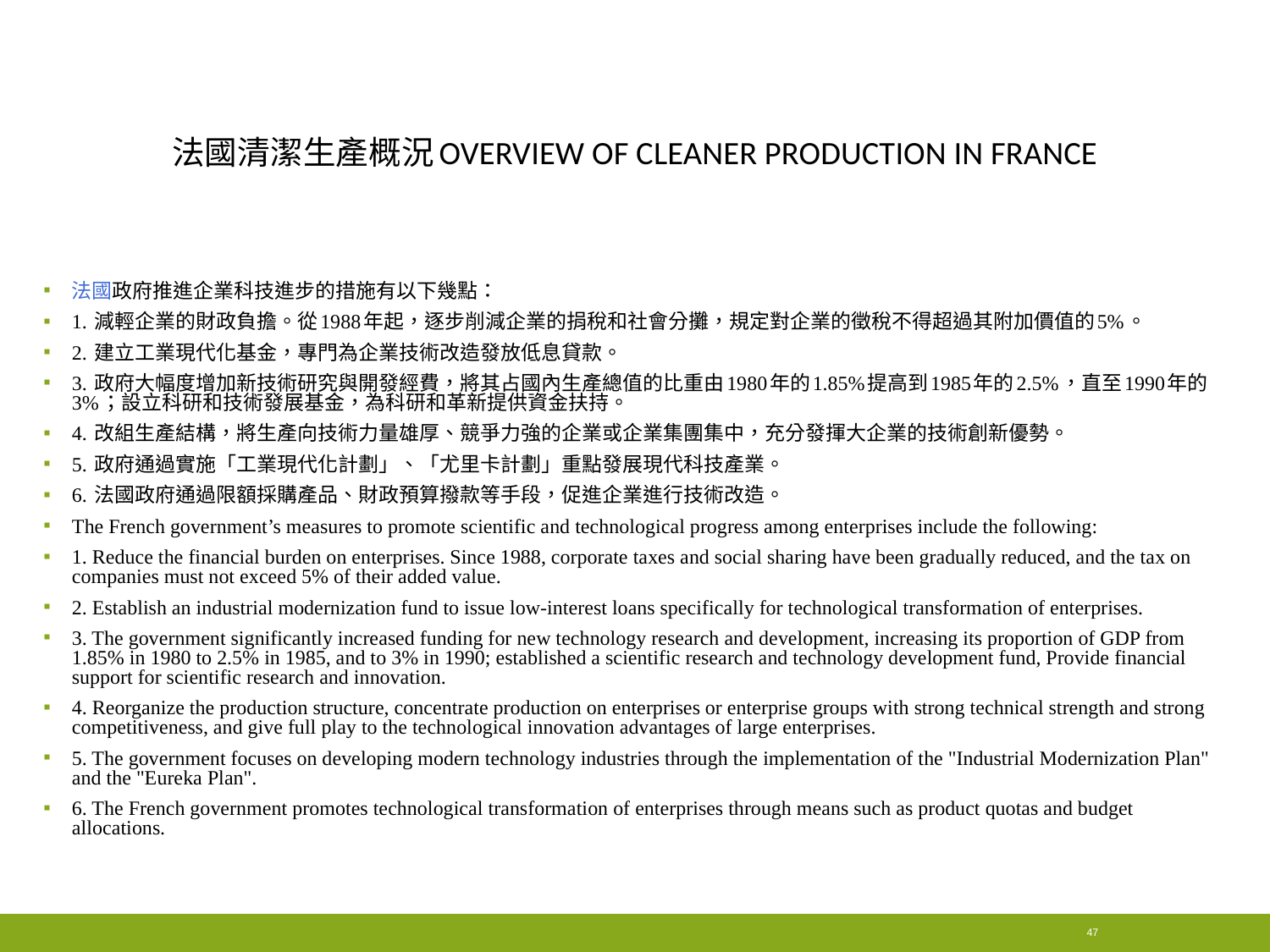

# 法國清潔生產概況Overview of cleaner production in France
法國政府推進企業科技進步的措施有以下幾點：
1. 減輕企業的財政負擔。從1988年起，逐步削減企業的捐稅和社會分攤，規定對企業的徵稅不得超過其附加價值的5%。
2. 建立工業現代化基金，專門為企業技術改造發放低息貸款。
3. 政府大幅度增加新技術研究與開發經費，將其占國內生產總值的比重由1980年的1.85%提高到1985年的2.5%，直至1990年的3%；設立科研和技術發展基金，為科研和革新提供資金扶持。
4. 改組生產結構，將生產向技術力量雄厚、競爭力強的企業或企業集團集中，充分發揮大企業的技術創新優勢。
5. 政府通過實施「工業現代化計劃」、「尤里卡計劃」重點發展現代科技產業。
6. 法國政府通過限額採購產品、財政預算撥款等手段，促進企業進行技術改造。
The French government’s measures to promote scientific and technological progress among enterprises include the following:
1. Reduce the financial burden on enterprises. Since 1988, corporate taxes and social sharing have been gradually reduced, and the tax on companies must not exceed 5% of their added value.
2. Establish an industrial modernization fund to issue low-interest loans specifically for technological transformation of enterprises.
3. The government significantly increased funding for new technology research and development, increasing its proportion of GDP from 1.85% in 1980 to 2.5% in 1985, and to 3% in 1990; established a scientific research and technology development fund, Provide financial support for scientific research and innovation.
4. Reorganize the production structure, concentrate production on enterprises or enterprise groups with strong technical strength and strong competitiveness, and give full play to the technological innovation advantages of large enterprises.
5. The government focuses on developing modern technology industries through the implementation of the "Industrial Modernization Plan" and the "Eureka Plan".
6. The French government promotes technological transformation of enterprises through means such as product quotas and budget allocations.
47